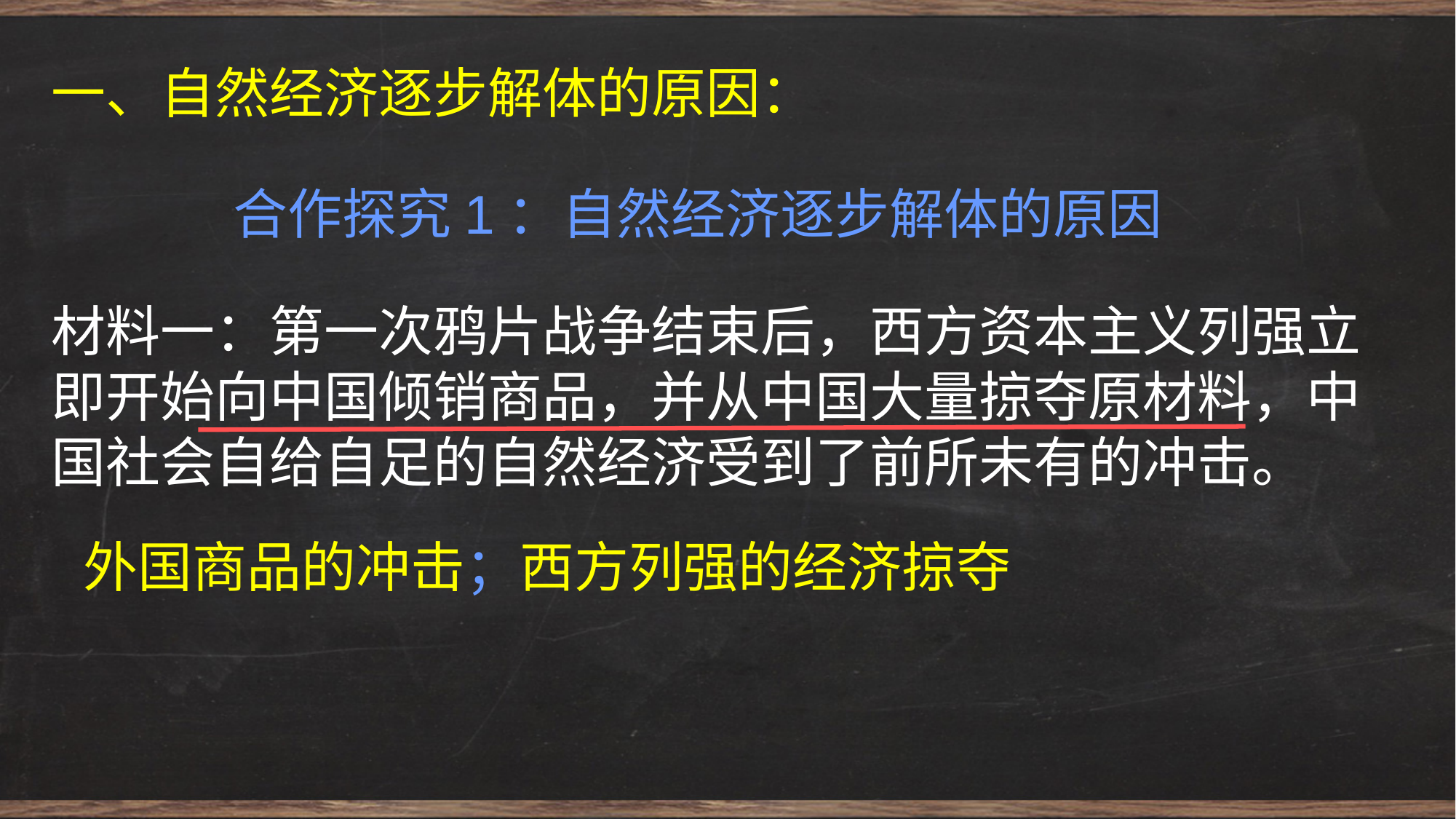

一、自然经济逐步解体的原因：
# 合作探究1：自然经济逐步解体的原因
材料一：第一次鸦片战争结束后，西方资本主义列强立即开始向中国倾销商品，并从中国大量掠夺原材料，中国社会自给自足的自然经济受到了前所未有的冲击。

外国商品的冲击；西方列强的经济掠夺